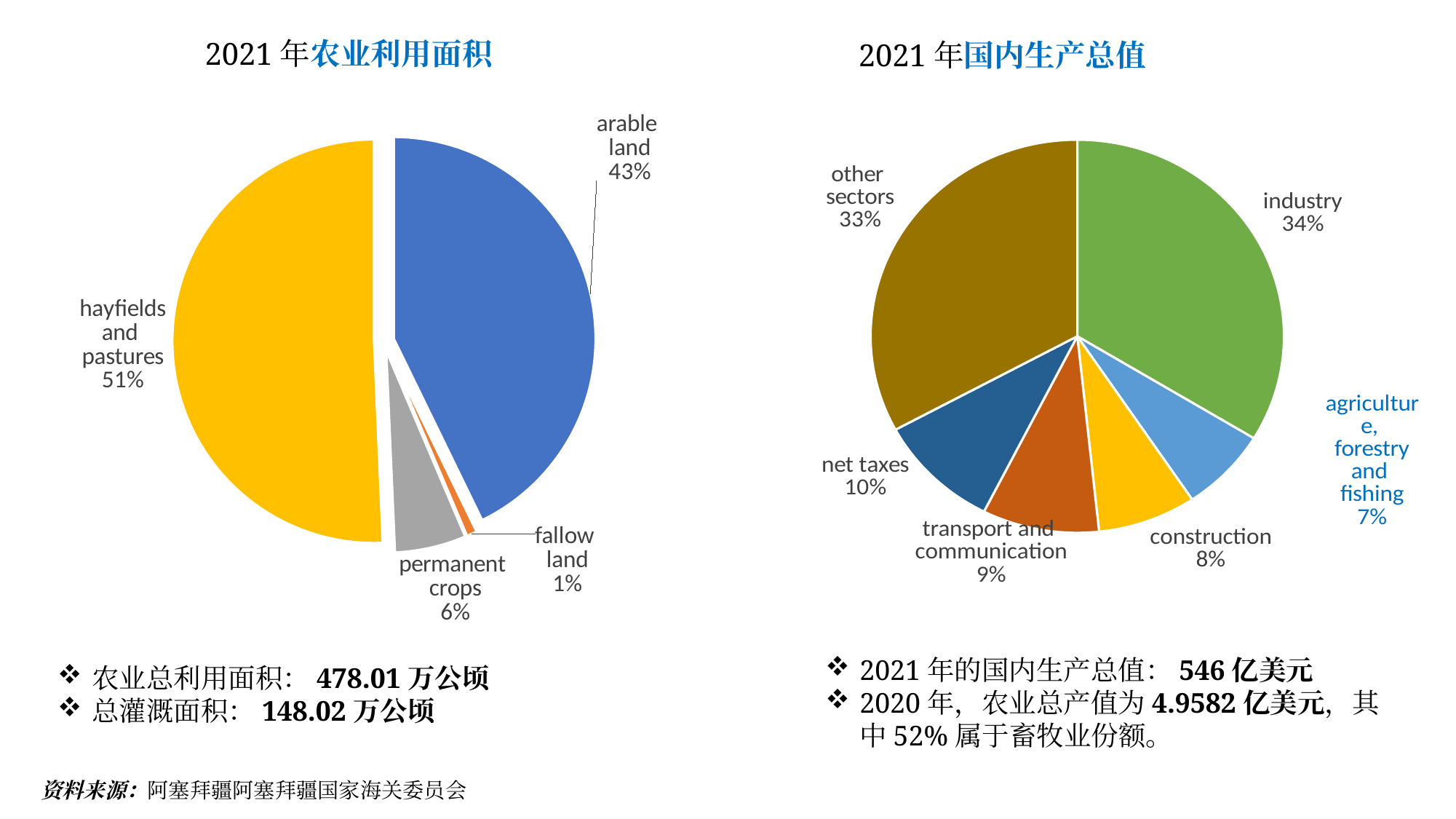

# 2021年农业利用面积
2021年国内生产总值

### Chart

| Category |  |
|---|---|
| industry | 24.400599999999997 |
| agriculture,
forestry and
fishing | 5.0164 |
| construction | 5.5777 |
| transport and
communication | 6.6242 |
| net taxes | 6.9925 |
| other
sectors | 23.8208 |

### Chart

| Category |  |
|---|---|
| arable
land | 2045.2 |
| fallow
land | 39.2 |
| permanent
crops | 272.7 |
| hayfields and
pastures | 2423.0 |
2021年的国内生产总值：546亿美元
2020年，农业总产值为4.9582亿美元，其中52%属于畜牧业份额。
农业总利用面积：478.01万公顷
总灌溉面积：148.02万公顷

资料来源：阿塞拜疆阿塞拜疆国家海关委员会